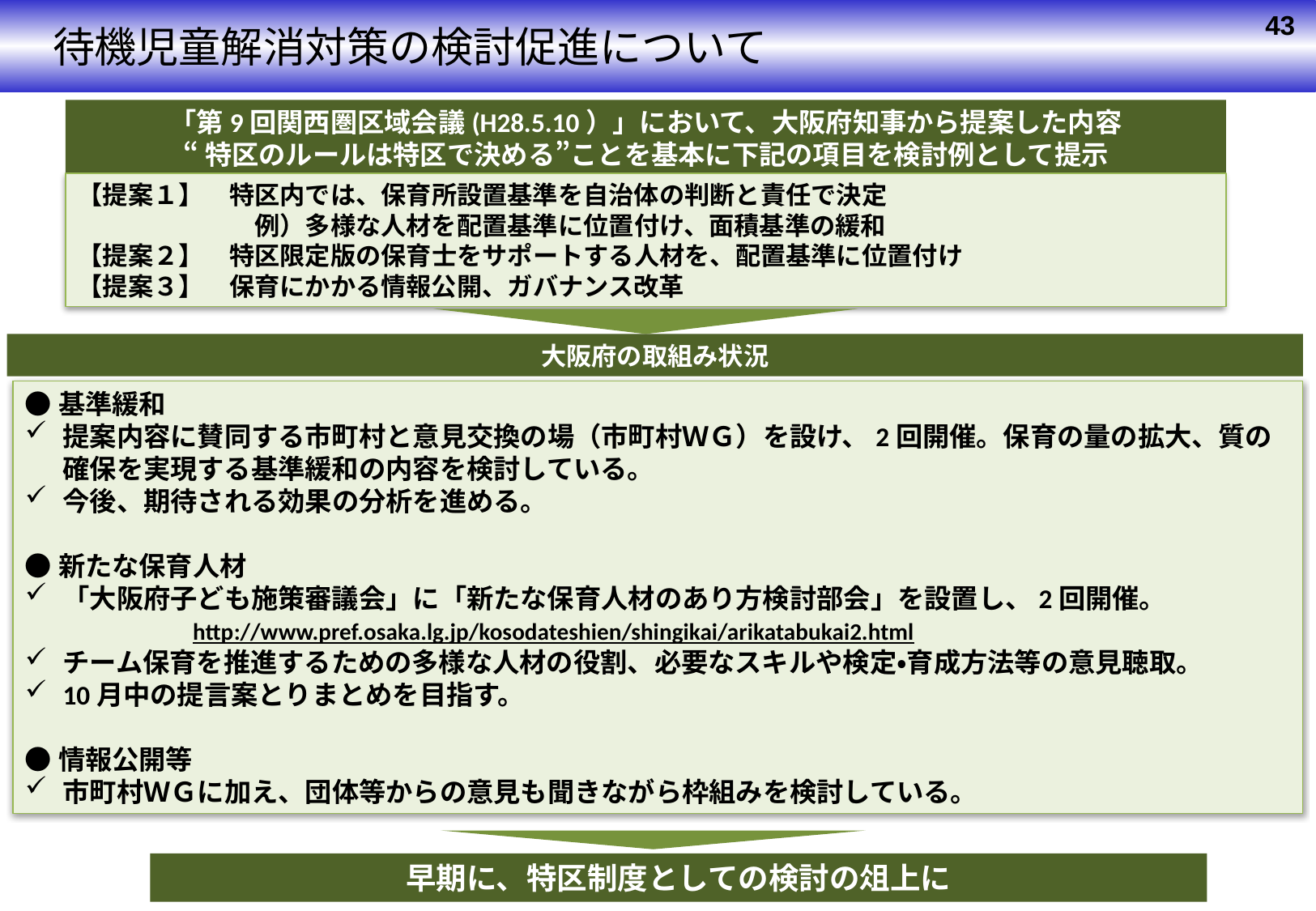

待機児童解消対策の検討促進について
43
「第9回関西圏区域会議(H28.5.10）」において、大阪府知事から提案した内容
“特区のルールは特区で決める”ことを基本に下記の項目を検討例として提示
【提案１】　特区内では、保育所設置基準を自治体の判断と責任で決定
　　　　　　　例）多様な人材を配置基準に位置付け、面積基準の緩和
【提案２】　特区限定版の保育士をサポートする人材を、配置基準に位置付け
【提案３】　保育にかかる情報公開、ガバナンス改革

大阪府の取組み状況
●基準緩和
提案内容に賛同する市町村と意見交換の場（市町村ＷＧ）を設け、2回開催。保育の量の拡大、質の確保を実現する基準緩和の内容を検討している。
今後、期待される効果の分析を進める。

●新たな保育人材
「大阪府子ども施策審議会」に「新たな保育人材のあり方検討部会」を設置し、2回開催。
　　　　　　http://www.pref.osaka.lg.jp/kosodateshien/shingikai/arikatabukai2.html
チーム保育を推進するための多様な人材の役割、必要なスキルや検定・育成方法等の意見聴取。
10月中の提言案とりまとめを目指す。

●情報公開等
市町村ＷＧに加え、団体等からの意見も聞きながら枠組みを検討している。

早期に、特区制度としての検討の俎上に